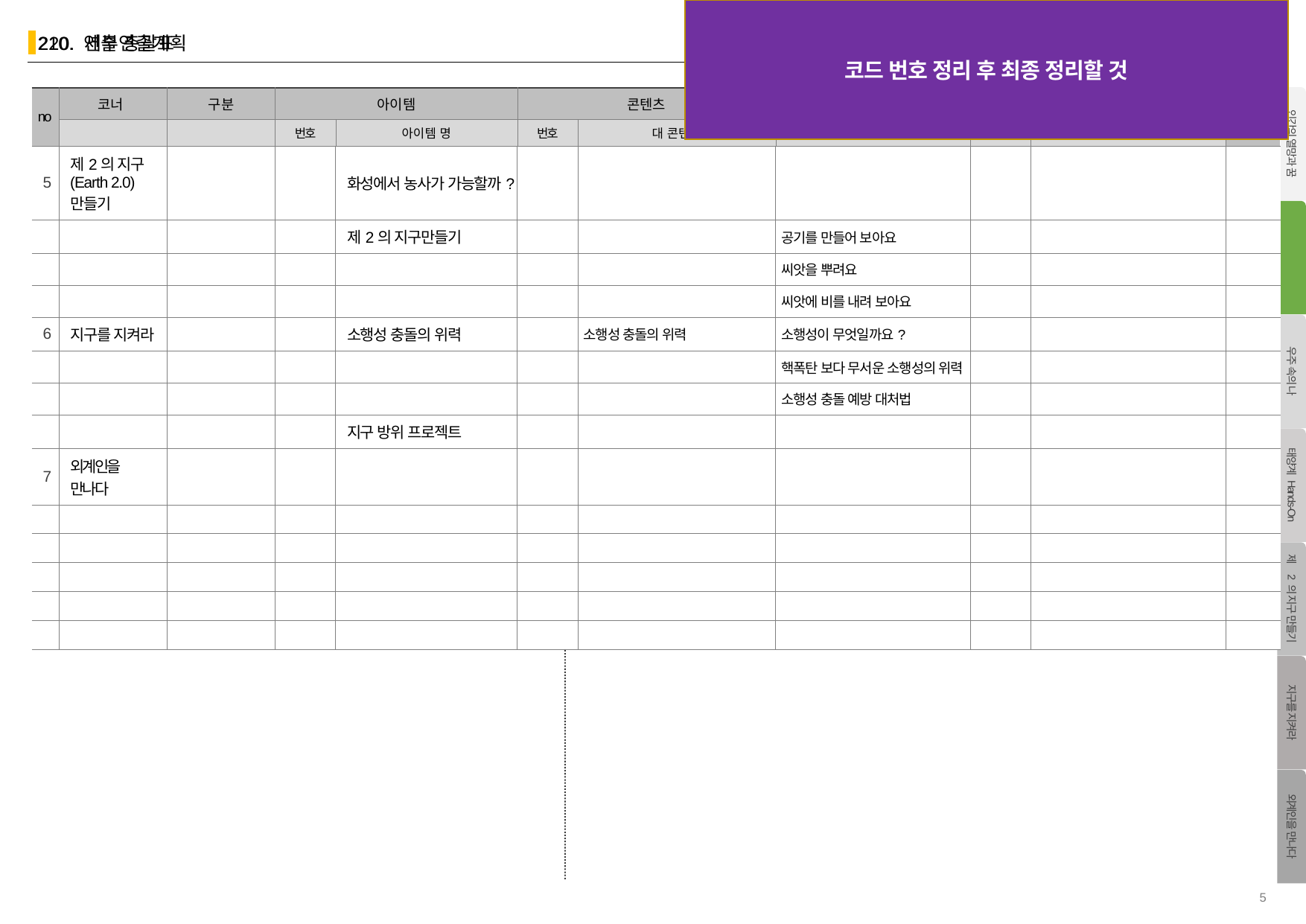

코드 번호 정리 후 최종 정리할 것
210. 연출 총괄표
| no | 코너 | 구분 | 아이템 |  | 콘텐츠 |  |  | 연출 |  | 비고 |
| --- | --- | --- | --- | --- | --- | --- | --- | --- | --- | --- |
|  |  |  | 번호 | 아이템 명 | 번호 | 대 콘텐츠 | 소콘텐츠 | 번호 | 연출 매체 |  |
| 5 | 제2의 지구 (Earth 2.0) 만들기 |  |  | 화성에서 농사가 가능할까? |  |  |  |  |  |  |
|  |  |  |  | 제2의 지구만들기 |  |  | 공기를 만들어 보아요 |  |  |  |
|  |  |  |  |  |  |  | 씨앗을 뿌려요 |  |  |  |
|  |  |  |  |  |  |  | 씨앗에 비를 내려 보아요 |  |  |  |
| 6 | 지구를 지켜라 |  |  | 소행성 충돌의 위력 |  | 소행성 충돌의 위력 | 소행성이 무엇일까요? |  |  |  |
|  |  |  |  |  |  |  | 핵폭탄 보다 무서운 소행성의 위력 |  |  |  |
|  |  |  |  |  |  |  | 소행성 충돌 예방 대처법 |  |  |  |
|  |  |  |  | 지구 방위 프로젝트 |  |  |  |  |  |  |
| 7 | 외계인을 만나다 |  |  |  |  |  |  |  |  |  |
|  |  |  |  |  |  |  |  |  |  |  |
|  |  |  |  |  |  |  |  |  |  |  |
|  |  |  |  |  |  |  |  |  |  |  |
|  |  |  |  |  |  |  |  |  |  |  |
|  |  |  |  |  |  |  |  |  |  |  |
5